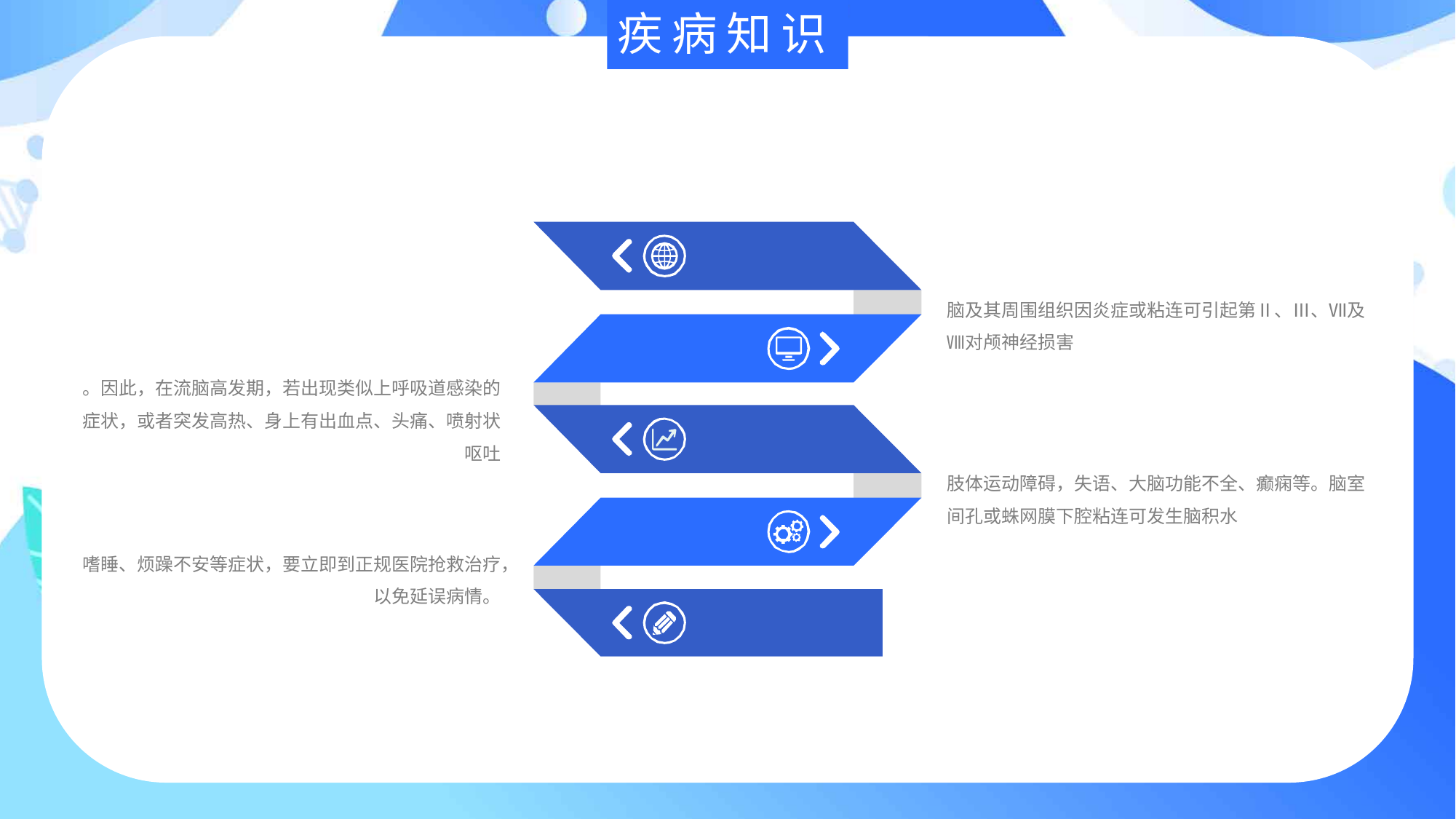

疾病知识

脑及其周围组织因炎症或粘连可引起第Ⅱ、Ⅲ、Ⅶ及Ⅷ对颅神经损害

。因此，在流脑高发期，若出现类似上呼吸道感染的症状，或者突发高热、身上有出血点、头痛、喷射状呕吐

肢体运动障碍，失语、大脑功能不全、癫痫等。脑室间孔或蛛网膜下腔粘连可发生脑积水

嗜睡、烦躁不安等症状，要立即到正规医院抢救治疗，以免延误病情。